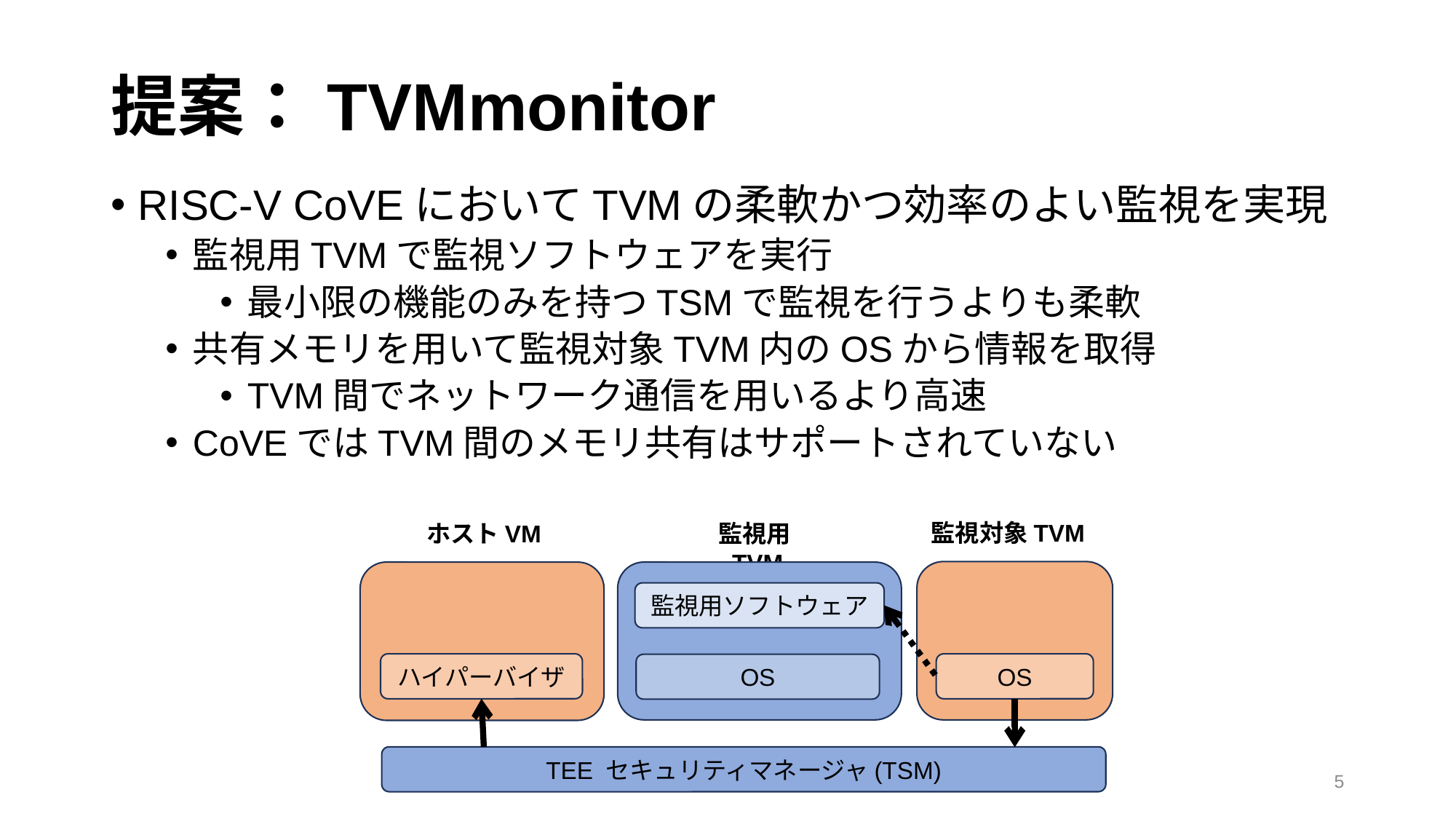

# 提案：TVMmonitor
RISC-V CoVEにおいてTVMの柔軟かつ効率のよい監視を実現
監視用TVMで監視ソフトウェアを実行
最小限の機能のみを持つTSMで監視を行うよりも柔軟
共有メモリを用いて監視対象TVM内のOSから情報を取得
TVM間でネットワーク通信を用いるより高速
CoVEではTVM間のメモリ共有はサポートされていない

監視対象TVM
ホストVM
監視用TVM

監視用ソフトウェア
ハイパーバイザ
OS
OS
TEE セキュリティマネージャ(TSM)
5